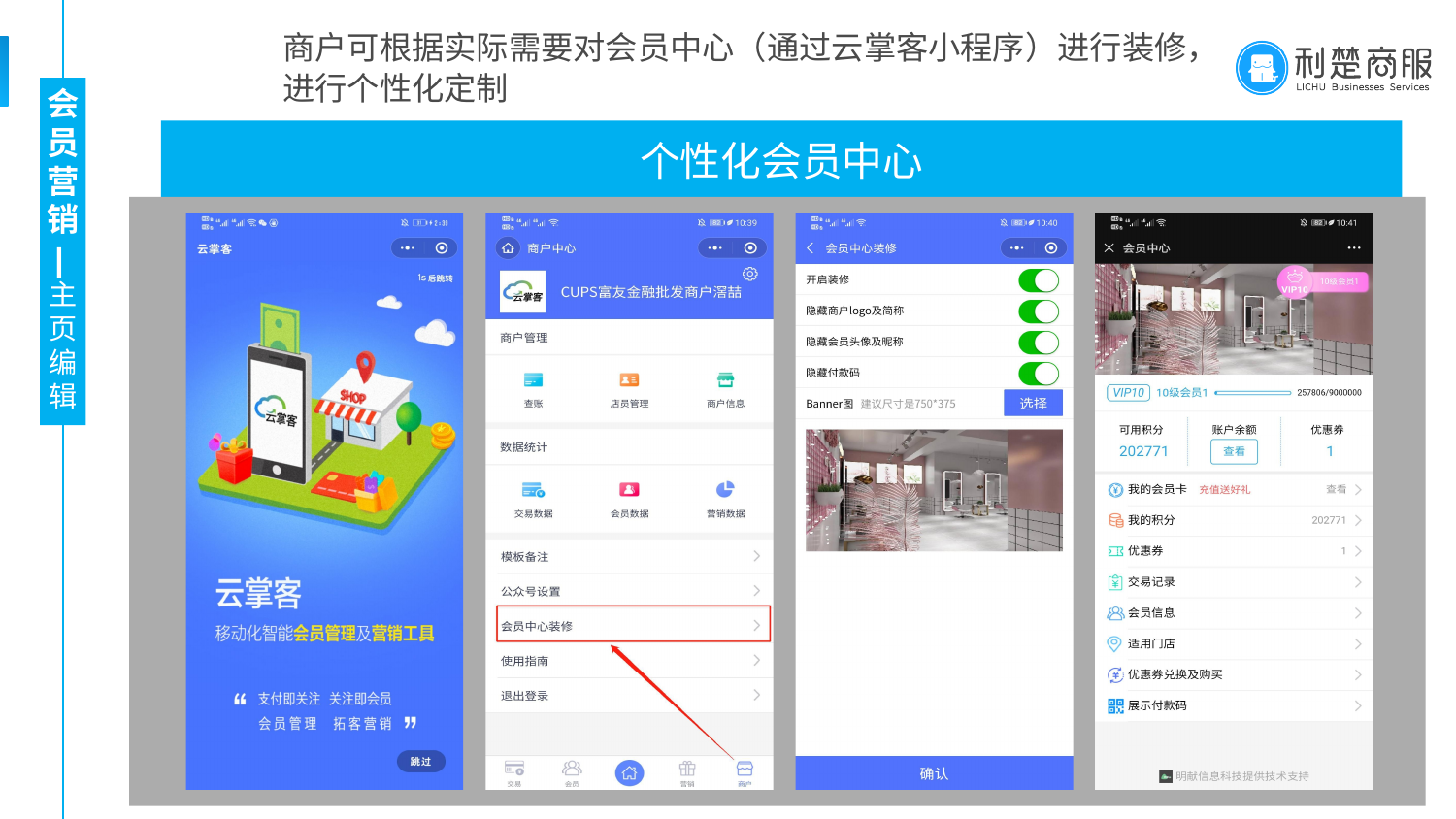

商户可根据实际需要对会员中心（通过云掌客小程序）进行装修，
进行个性化定制

# 会 员 营 销

个性化会员中心

|  主 页 编 辑